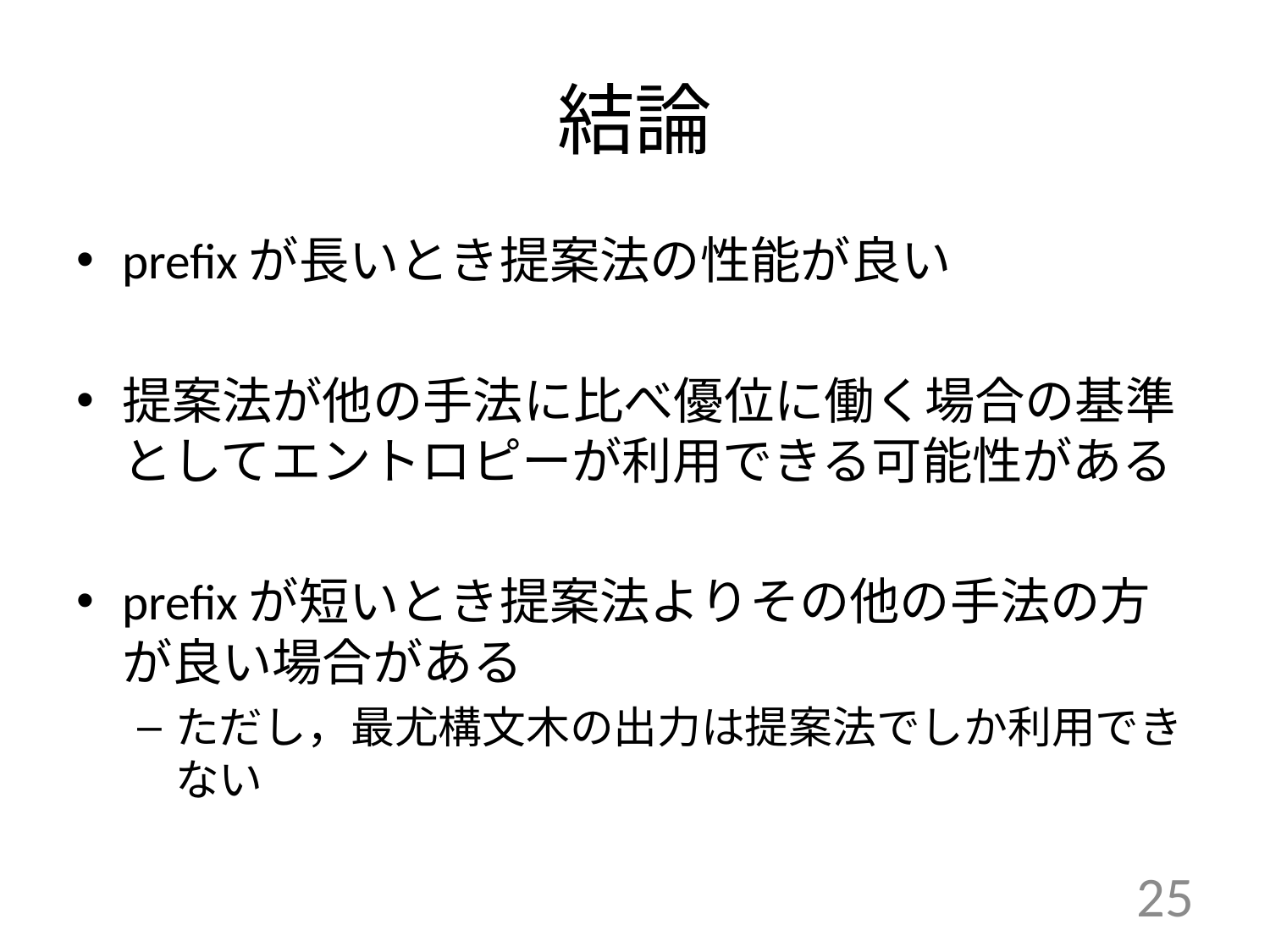

# 結論
prefixが長いとき提案法の性能が良い

提案法が他の手法に比べ優位に働く場合の基準としてエントロピーが利用できる可能性がある

prefixが短いとき提案法よりその他の手法の方が良い場合がある
ただし，最尤構文木の出力は提案法でしか利用できない
25